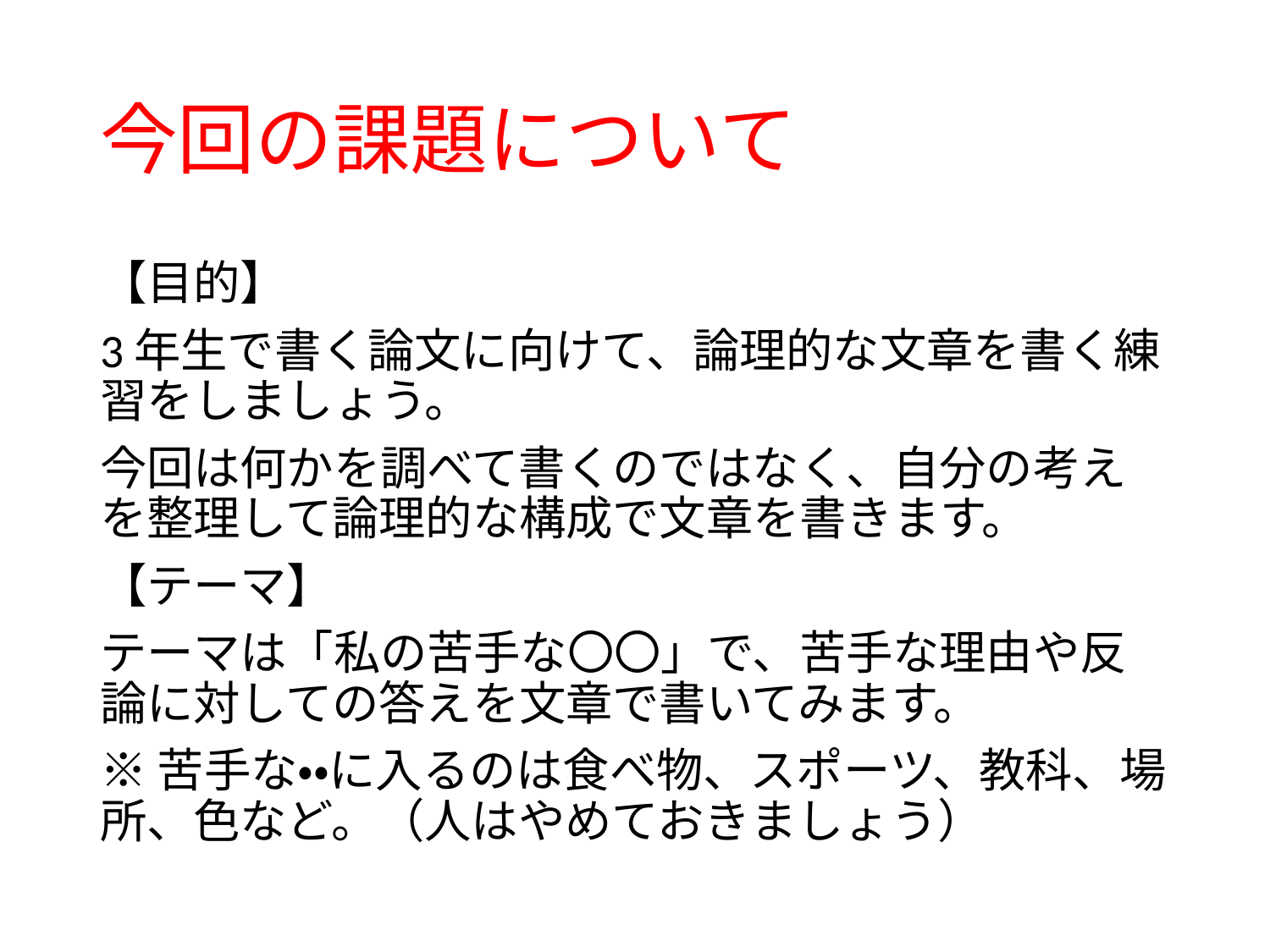

# 今回の課題について
【目的】
3年生で書く論文に向けて、論理的な文章を書く練習をしましょう。
今回は何かを調べて書くのではなく、自分の考えを整理して論理的な構成で文章を書きます。
【テーマ】
テーマは「私の苦手な〇〇」で、苦手な理由や反論に対しての答えを文章で書いてみます。
※苦手な・・に入るのは食べ物、スポーツ、教科、場所、色など。（人はやめておきましょう）